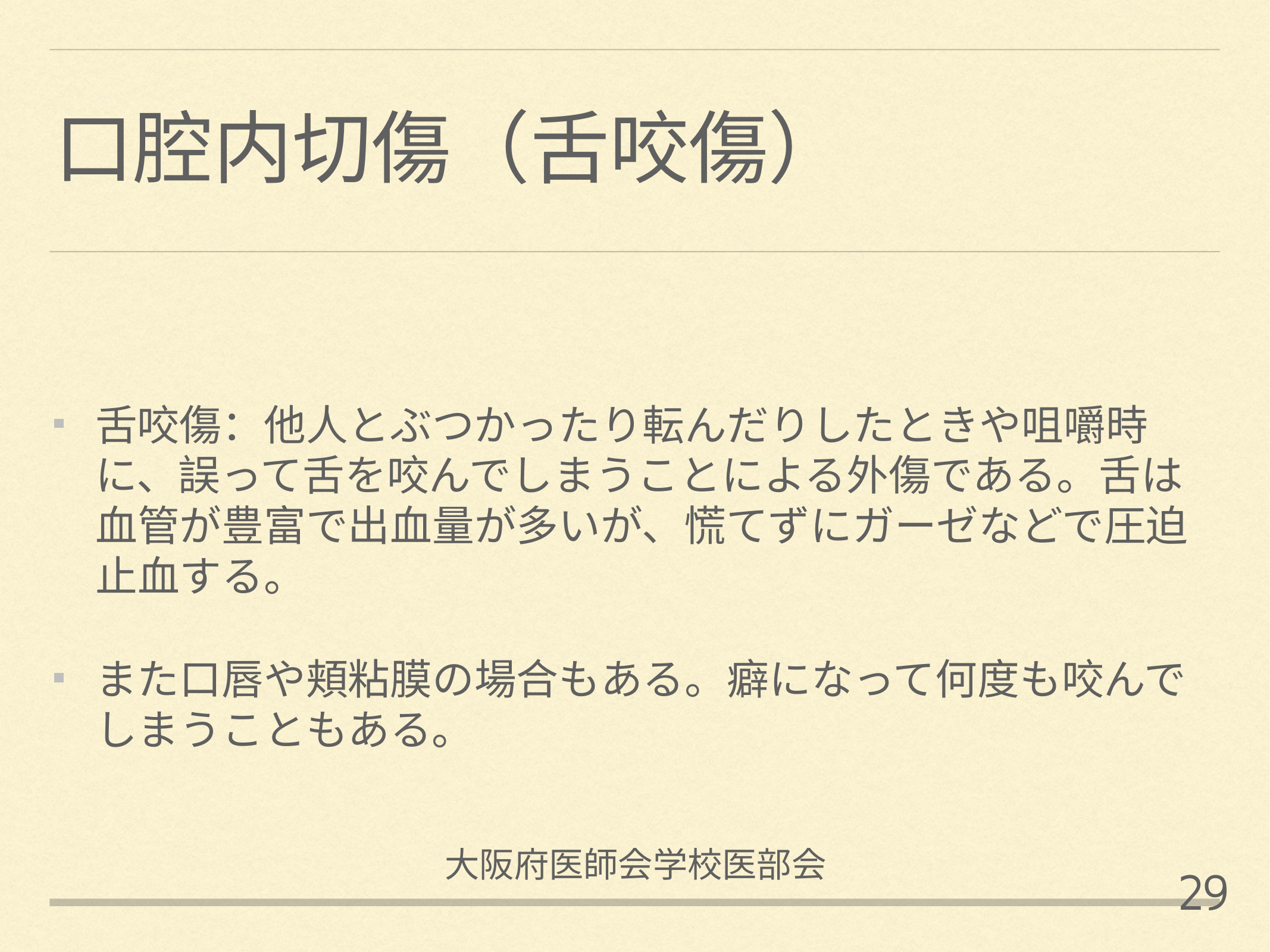

# 口腔内切傷（舌咬傷）
舌咬傷：他人とぶつかったり転んだりしたときや咀嚼時に、誤って舌を咬んでしまうことによる外傷である。舌は血管が豊富で出血量が多いが、慌てずにガーゼなどで圧迫止血する。
また口唇や頬粘膜の場合もある。癖になって何度も咬んでしまうこともある。
大阪府医師会学校医部会
29